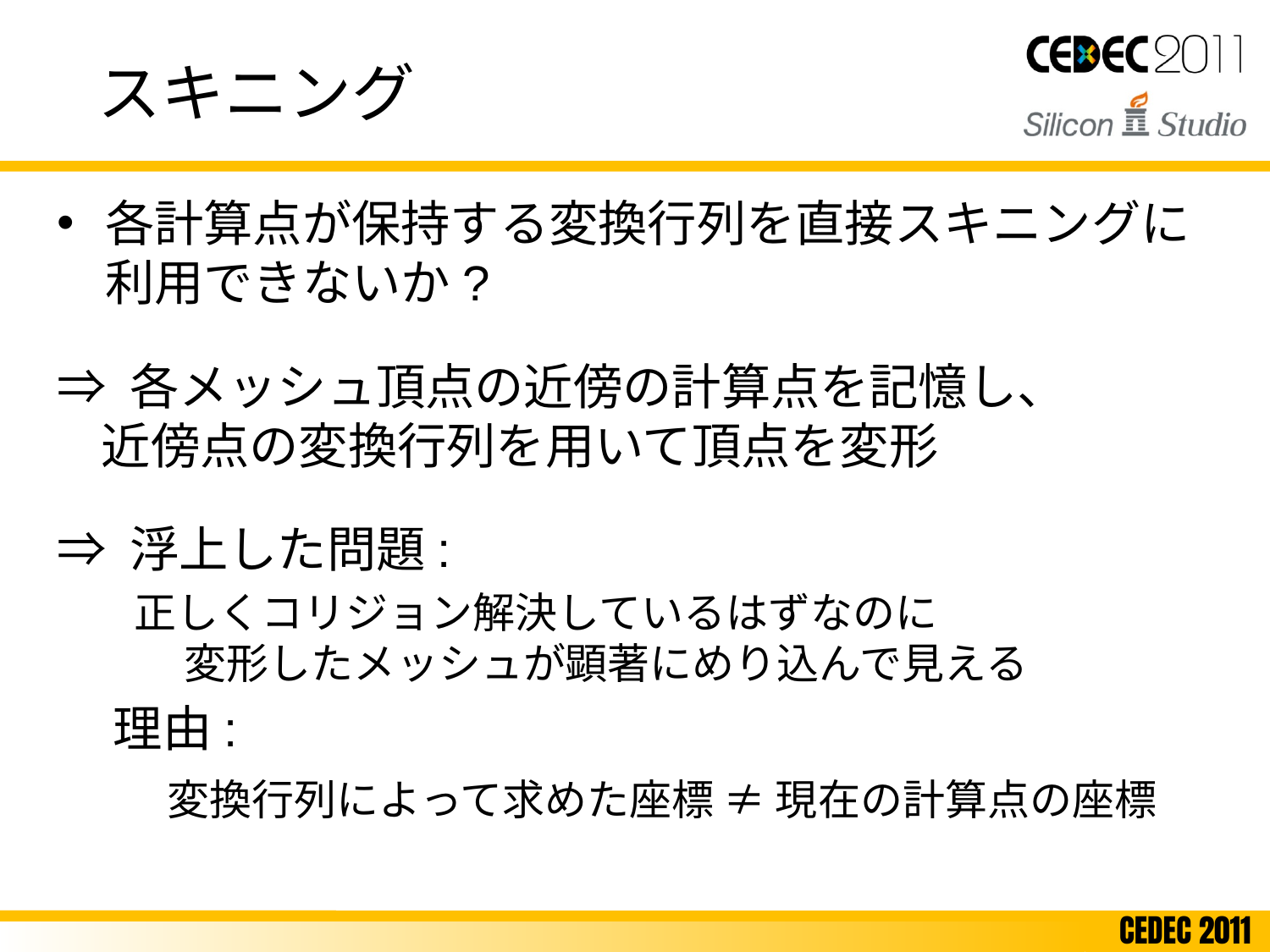

# スキニング
各計算点が保持する変換行列を直接スキニングに
利用できないか?

⇒ 各メッシュ頂点の近傍の計算点を記憶し、
    近傍点の変換行列を用いて頂点を変形

⇒ 浮上した問題:
       正しくコリジョン解決しているはずなのに
　　　変形したメッシュが顕著にめり込んで見える
    理由:
　　 変換行列によって求めた座標 ≠ 現在の計算点の座標